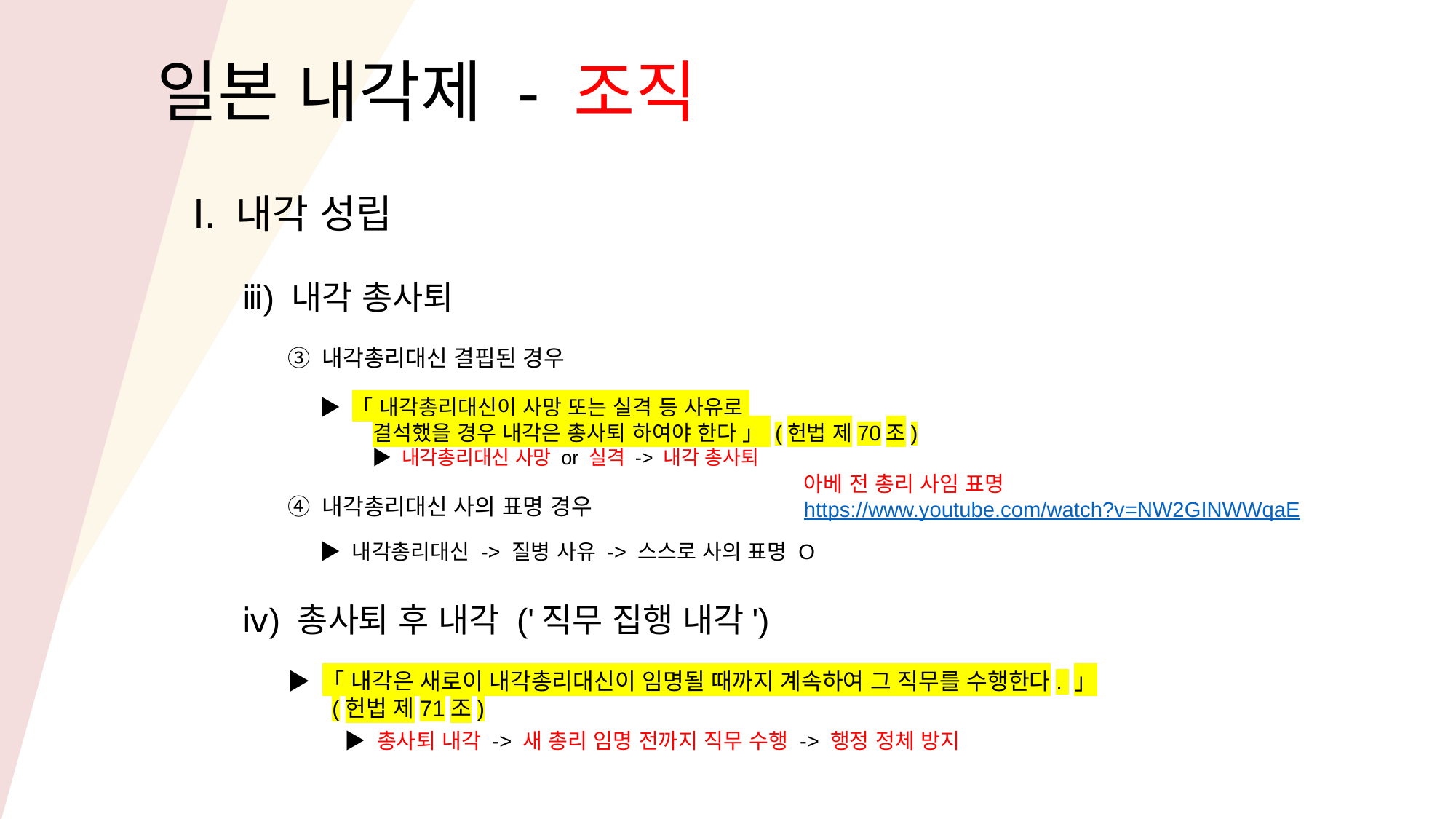

일본 내각제 - 조직
Ⅰ. 내각 성립
ⅲ) 내각 총사퇴
③ 내각총리대신 결핍된 경우
▶ 「 내각총리대신이 사망 또는 실격 등 사유로
        결석했을 경우 내각은 총사퇴 하여야 한다 」 (헌법 제70조)
▶ 내각총리대신 사망 or 실격 -> 내각 총사퇴
아베 전 총리 사임 표명
https://www.youtube.com/watch?v=NW2GINWWqaE
④ 내각총리대신 사의 표명 경우
▶ 내각총리대신 -> 질병 사유 -> 스스로 사의 표명 O
ⅳ) 총사퇴 후 내각 ('직무 집행 내각')
▶ 「 내각은 새로이 내각총리대신이 임명될 때까지 계속하여 그 직무를 수행한다. 」
       (헌법 제71조)
▶ 총사퇴 내각 -> 새 총리 임명 전까지 직무 수행 -> 행정 정체 방지